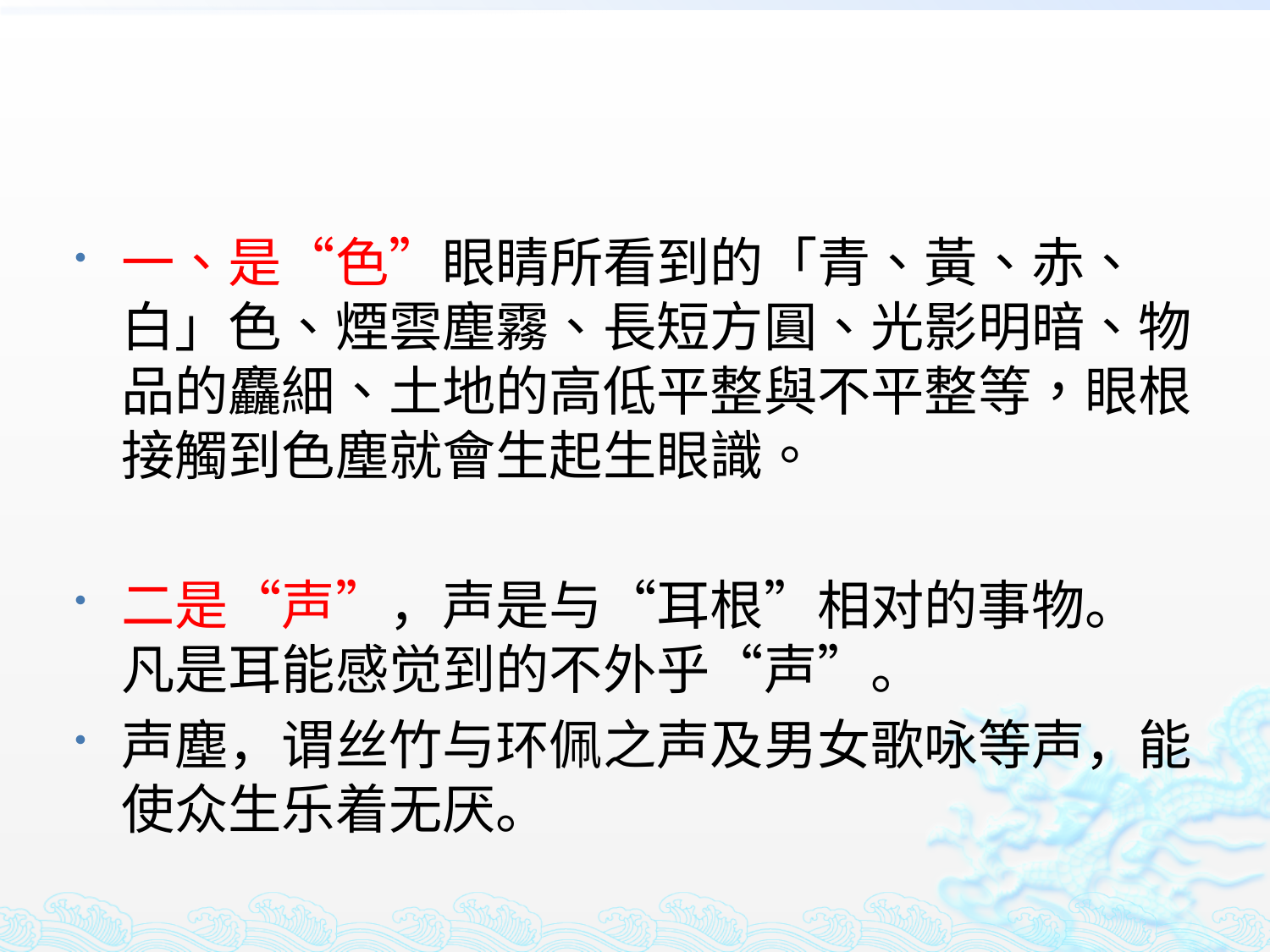

一、是“色”眼睛所看到的「青、黃、赤、白」色、煙雲塵霧、長短方圓、光影明暗、物品的麤細、土地的高低平整與不平整等，眼根接觸到色塵就會生起生眼識。

二是“声”，声是与“耳根”相对的事物。 凡是耳能感觉到的不外乎“声”。
声塵，谓丝竹与环佩之声及男女歌咏等声，能使众生乐着无厌。